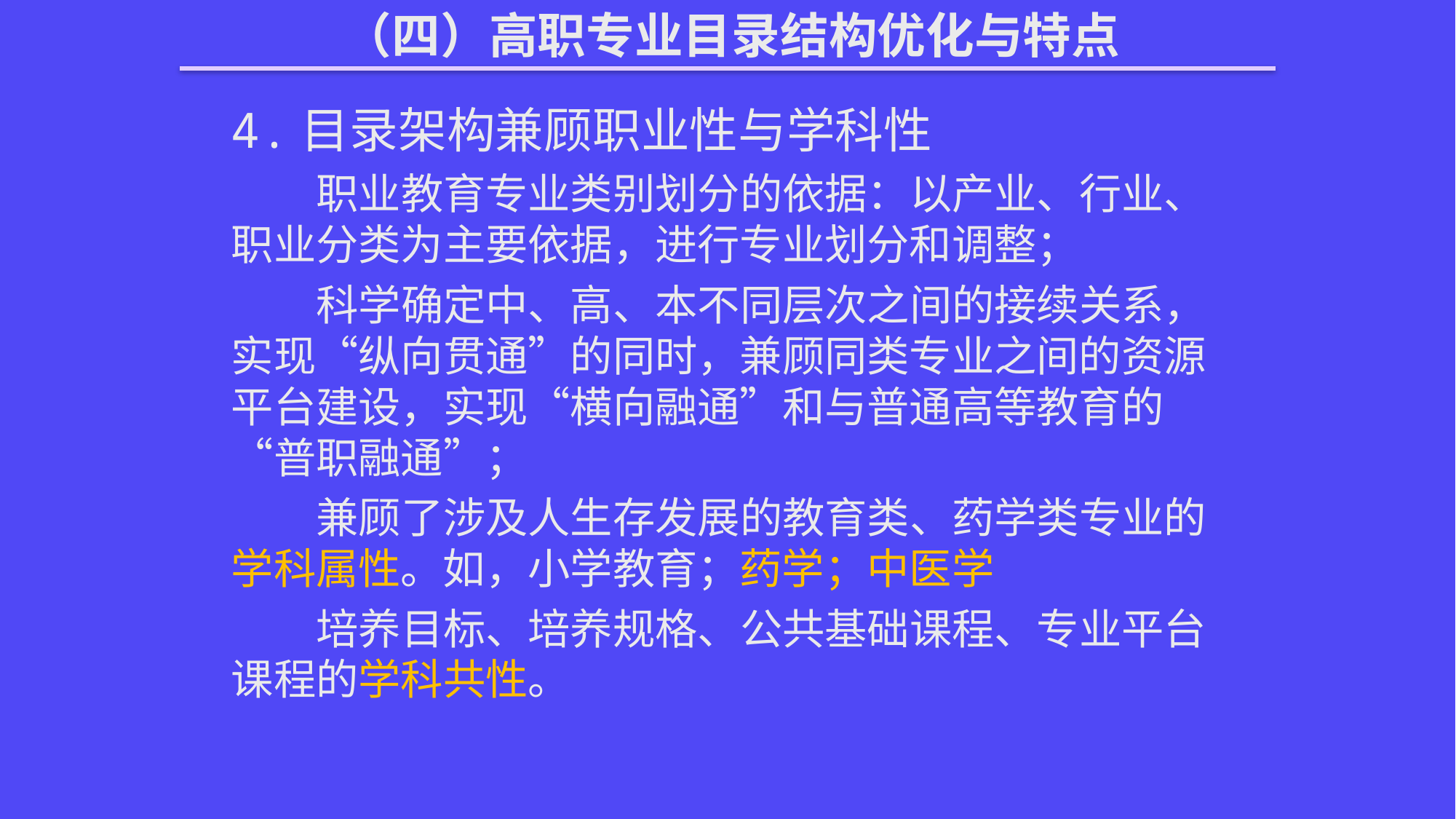

（四）高职专业目录结构优化与特点
4.目录架构兼顾职业性与学科性
职业教育专业类别划分的依据：以产业、行业、职业分类为主要依据，进行专业划分和调整；
科学确定中、高、本不同层次之间的接续关系，实现“纵向贯通”的同时，兼顾同类专业之间的资源平台建设，实现“横向融通”和与普通高等教育的“普职融通”；
兼顾了涉及人生存发展的教育类、药学类专业的学科属性。如，小学教育；药学；中医学
培养目标、培养规格、公共基础课程、专业平台课程的学科共性。